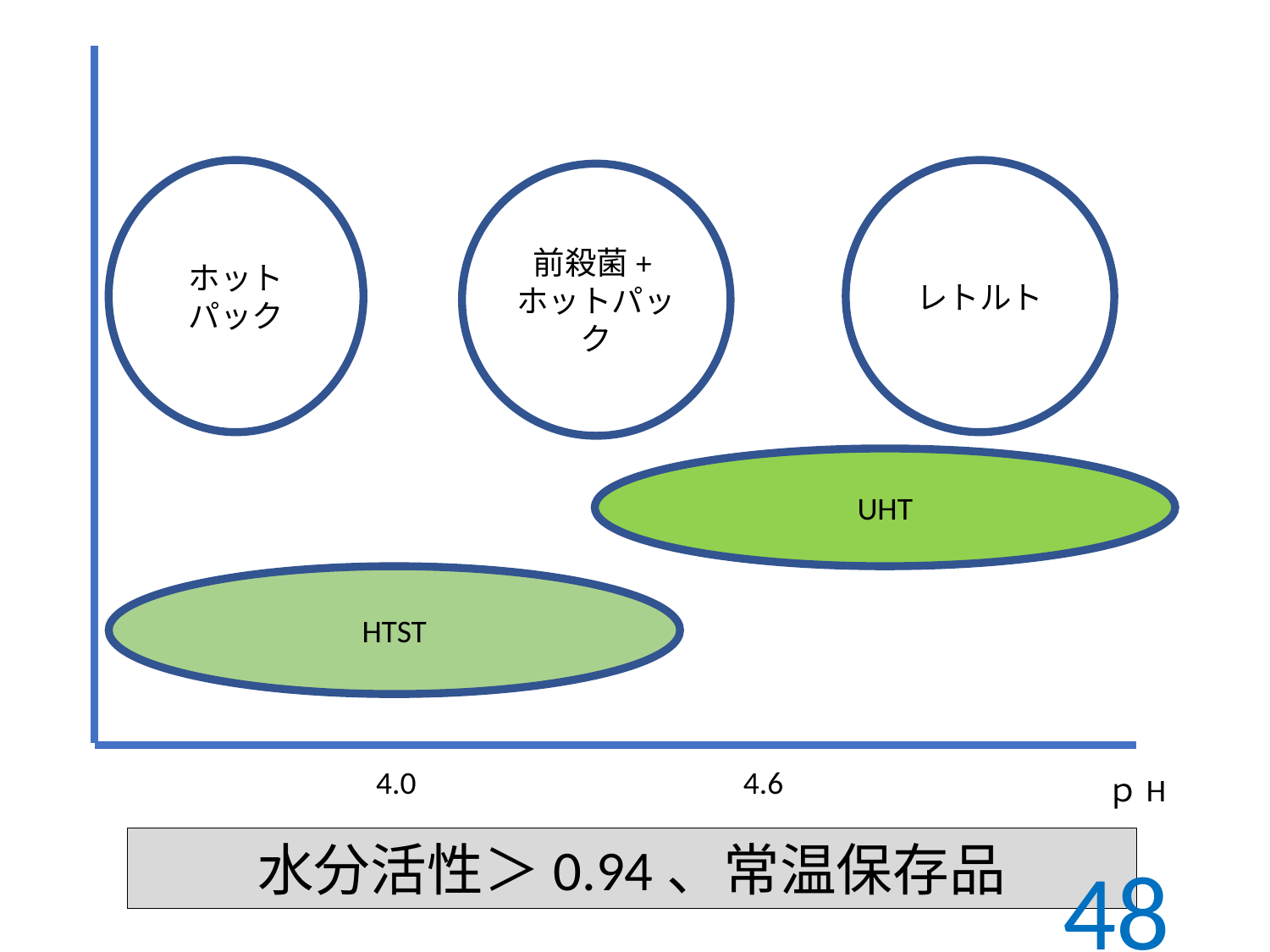

ホットパック
レトルト
前殺菌+ホットパック
UHT
HTST
4.0
4.6
ｐH
水分活性＞0.94、常温保存品
48